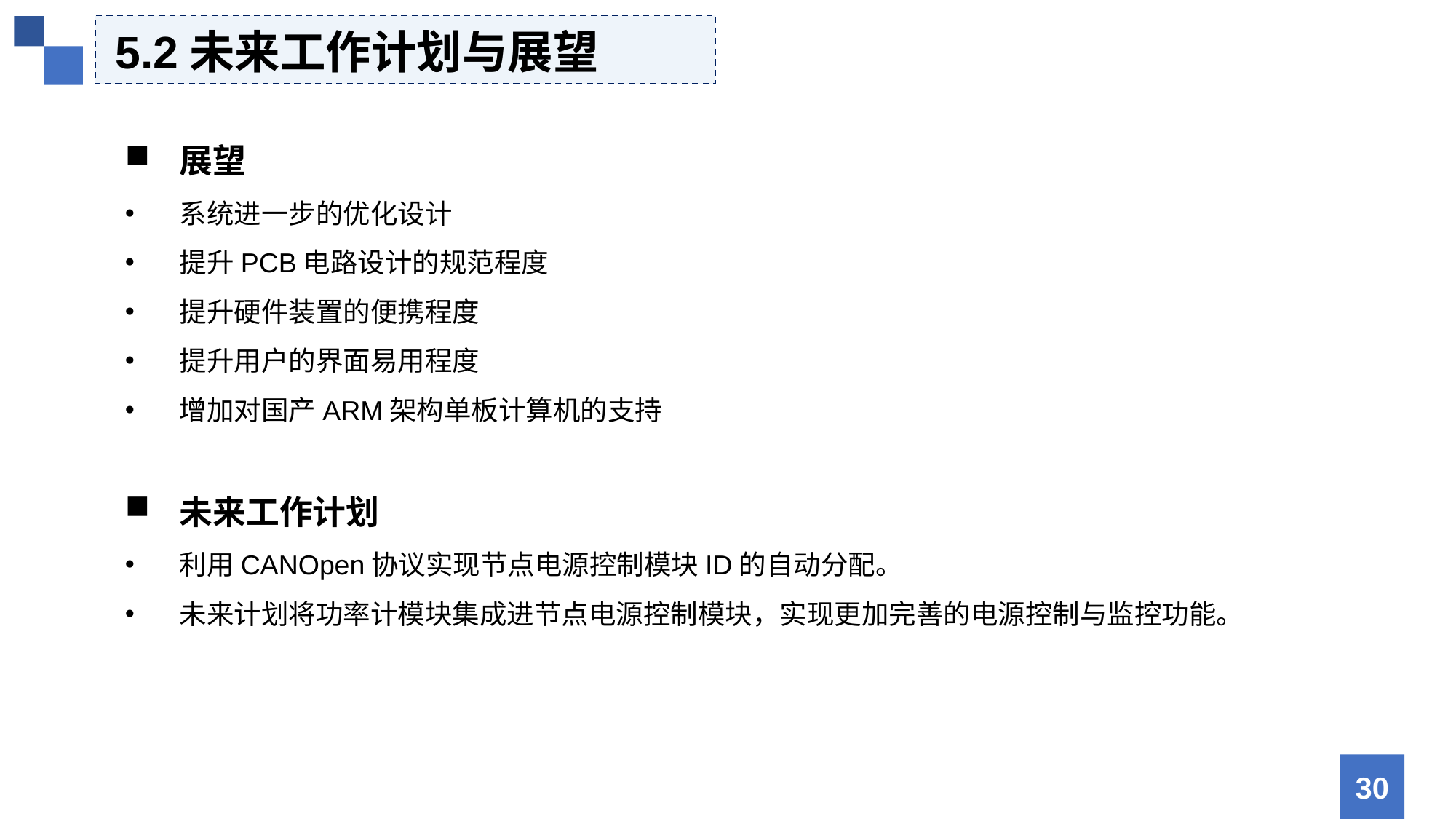

5.2未来工作计划与展望
展望
系统进一步的优化设计
提升PCB电路设计的规范程度
提升硬件装置的便携程度
提升用户的界面易用程度
增加对国产ARM架构单板计算机的支持

未来工作计划
利用CANOpen协议实现节点电源控制模块ID的自动分配。
未来计划将功率计模块集成进节点电源控制模块，实现更加完善的电源控制与监控功能。
30